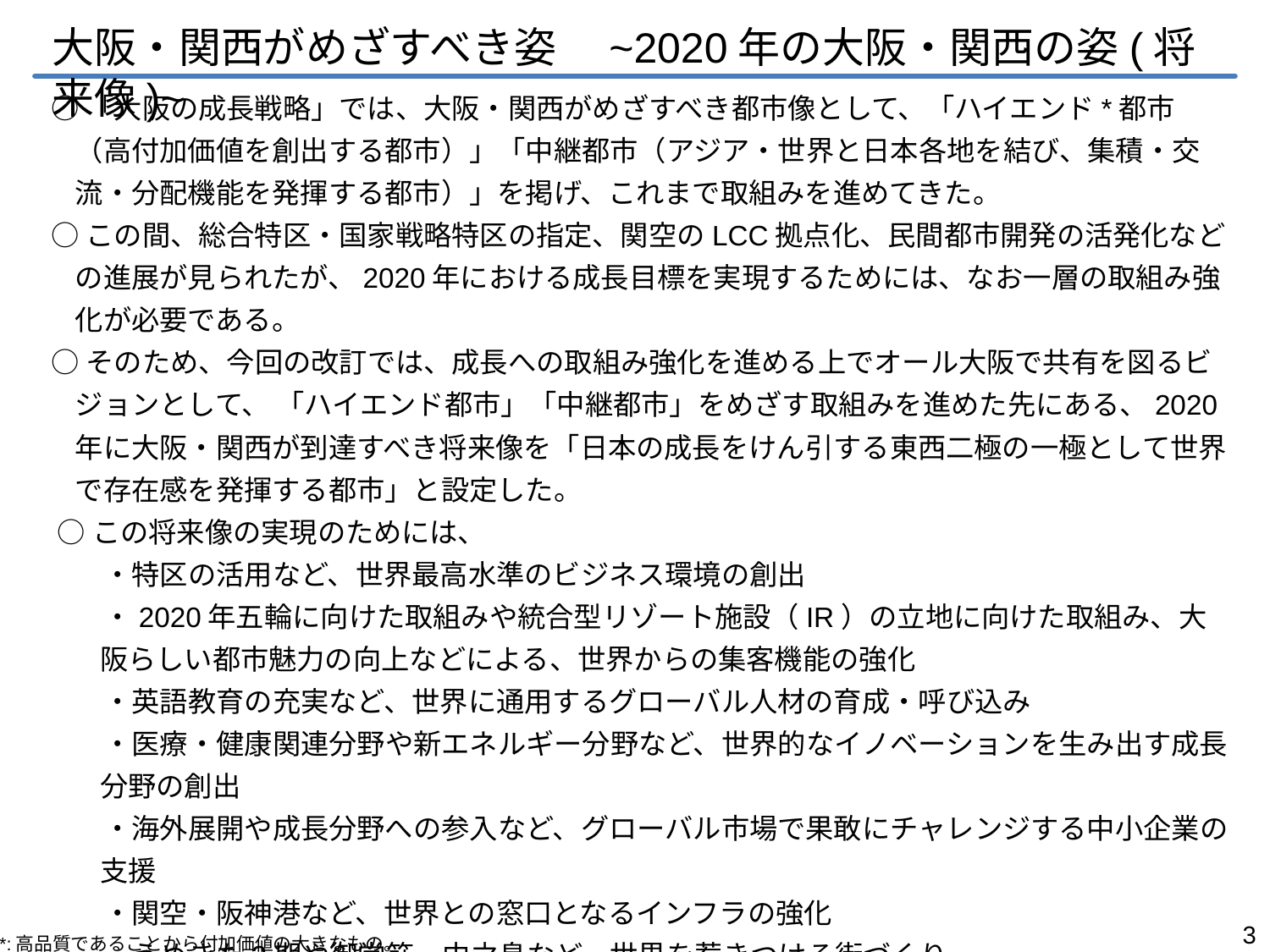

大阪・関西がめざすべき姿　~2020年の大阪・関西の姿(将来像)~
○「大阪の成長戦略」では、大阪・関西がめざすべき都市像として、「ハイエンド*都市（高付加価値を創出する都市）」「中継都市（アジア・世界と日本各地を結び、集積・交流・分配機能を発揮する都市）」を掲げ、これまで取組みを進めてきた。
○この間、総合特区・国家戦略特区の指定、関空のLCC拠点化、民間都市開発の活発化などの進展が見られたが、2020年における成長目標を実現するためには、なお一層の取組み強化が必要である。
○そのため、今回の改訂では、成長への取組み強化を進める上でオール大阪で共有を図るビジョンとして、 「ハイエンド都市」「中継都市」をめざす取組みを進めた先にある、2020年に大阪・関西が到達すべき将来像を「日本の成長をけん引する東西二極の一極として世界で存在感を発揮する都市」と設定した。
 ○この将来像の実現のためには、
　・特区の活用など、世界最高水準のビジネス環境の創出
　・2020年五輪に向けた取組みや統合型リゾート施設（IR）の立地に向けた取組み、大阪らしい都市魅力の向上などによる、世界からの集客機能の強化
　・英語教育の充実など、世界に通用するグローバル人材の育成・呼び込み
　・医療・健康関連分野や新エネルギー分野など、世界的なイノベーションを生み出す成長分野の創出
　・海外展開や成長分野への参入など、グローバル市場で果敢にチャレンジする中小企業の支援
　・関空・阪神港など、世界との窓口となるインフラの強化
　・うめきた2期や御堂筋、中之島など、世界を惹きつける街づくり
　など、世界で存在感を発揮するための大阪・関西の「強み」を磨き、つなげ、発信していくことが重要である。
○また、持続可能な成長を実現していくための基盤として、南海トラフ巨大地震への対応など、内外から信頼される安全・安心の確保が不可欠である。
3
*:高品質であることから付加価値の大きなもの。